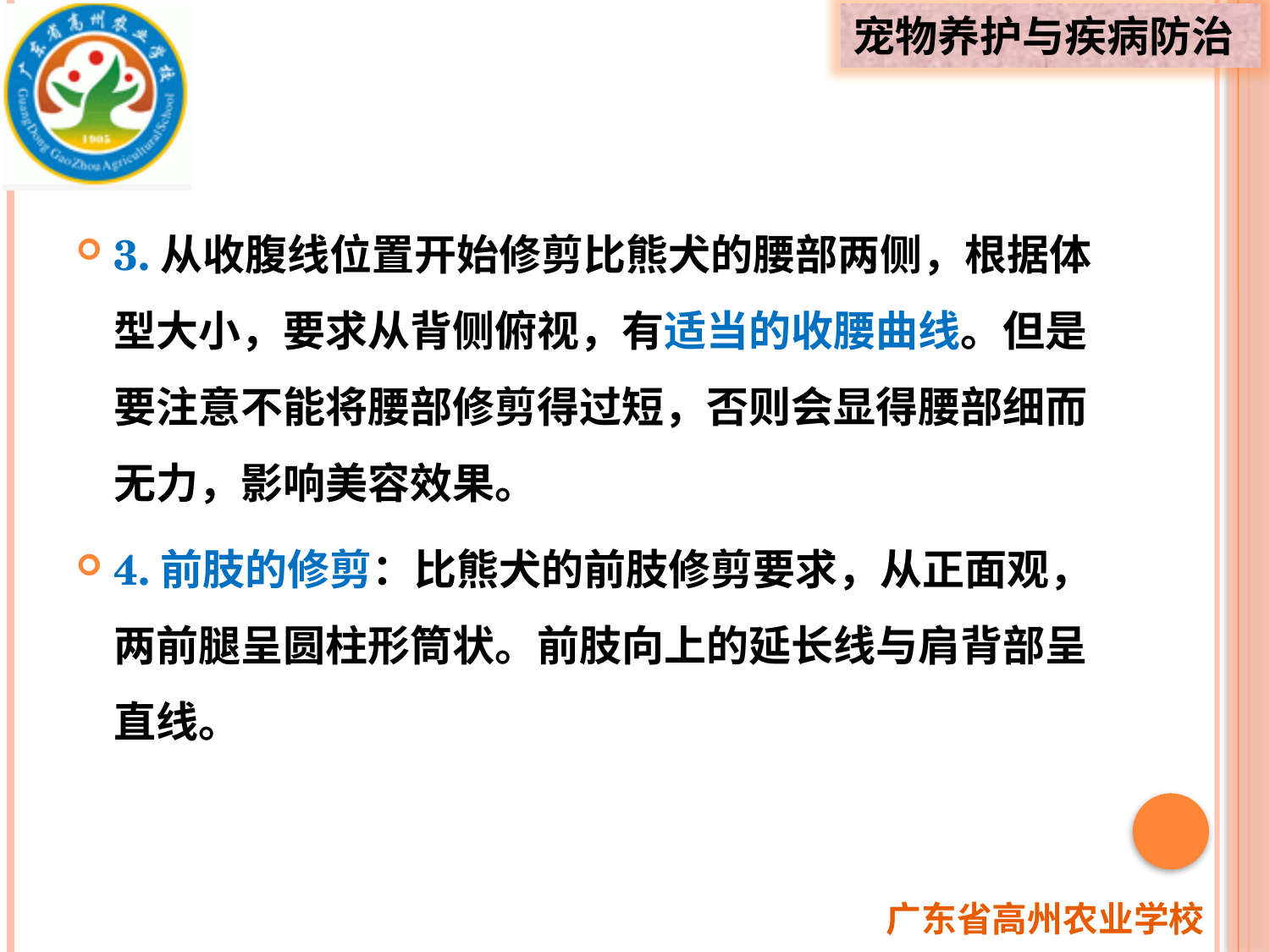

3.从收腹线位置开始修剪比熊犬的腰部两侧，根据体型大小，要求从背侧俯视，有适当的收腰曲线。但是要注意不能将腰部修剪得过短，否则会显得腰部细而无力，影响美容效果。
4.前肢的修剪：比熊犬的前肢修剪要求，从正面观，两前腿呈圆柱形筒状。前肢向上的延长线与肩背部呈直线。